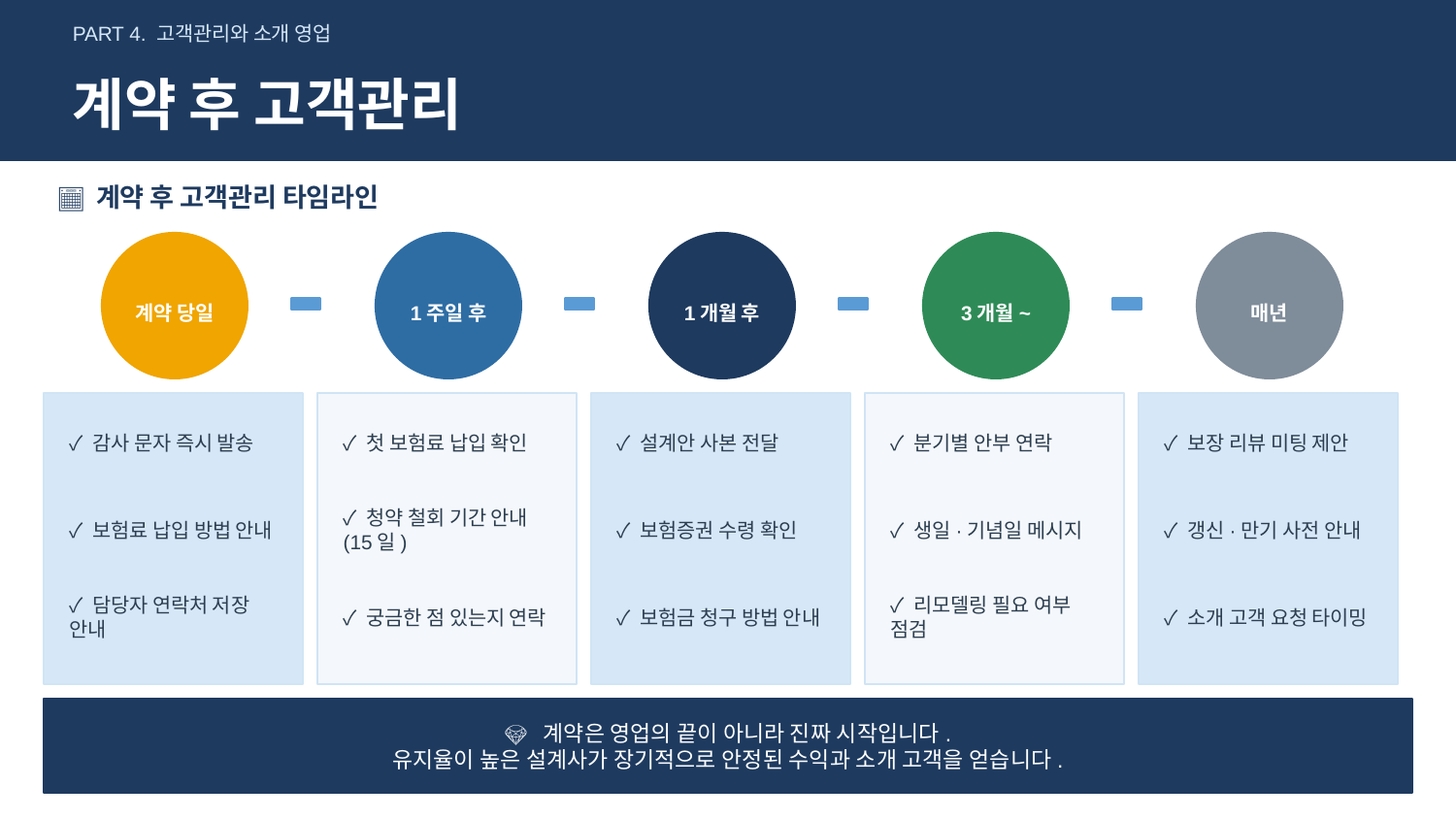

PART 4. 고객관리와 소개 영업
계약 후 고객관리
📅 계약 후 고객관리 타임라인

계약 당일
1주일 후
1개월 후
3개월~
매년

✓ 감사 문자 즉시 발송
✓ 첫 보험료 납입 확인
✓ 설계안 사본 전달
✓ 분기별 안부 연락
✓ 보장 리뷰 미팅 제안
✓ 보험료 납입 방법 안내
✓ 청약 철회 기간 안내(15일)
✓ 보험증권 수령 확인
✓ 생일·기념일 메시지
✓ 갱신·만기 사전 안내
✓ 담당자 연락처 저장 안내
✓ 궁금한 점 있는지 연락
✓ 보험금 청구 방법 안내
✓ 리모델링 필요 여부 점검
✓ 소개 고객 요청 타이밍

💎  계약은 영업의 끝이 아니라 진짜 시작입니다.
유지율이 높은 설계사가 장기적으로 안정된 수익과 소개 고객을 얻습니다.